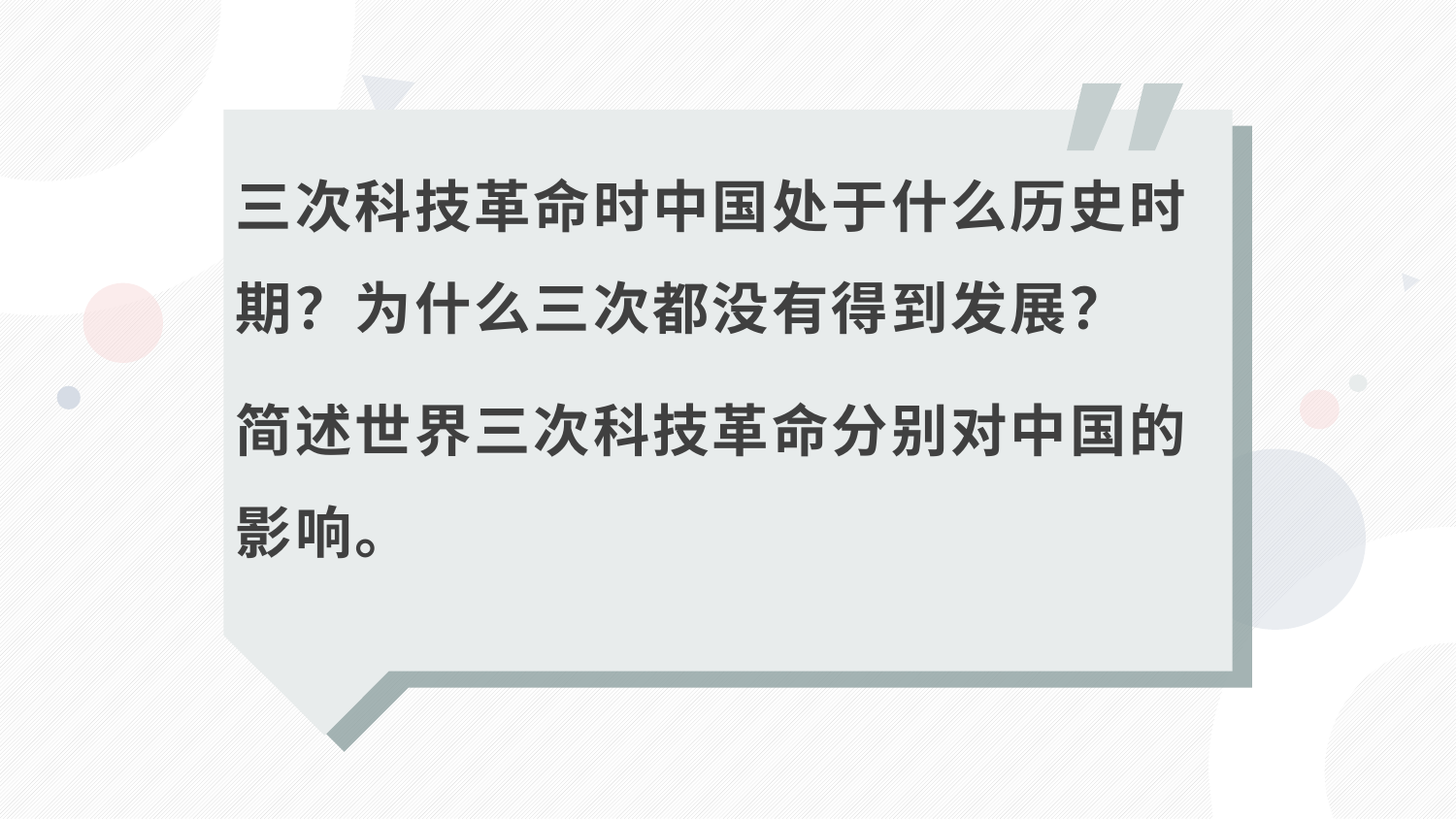

三次科技革命时中国处于什么历史时期？为什么三次都没有得到发展？
简述世界三次科技革命分别对中国的影响。